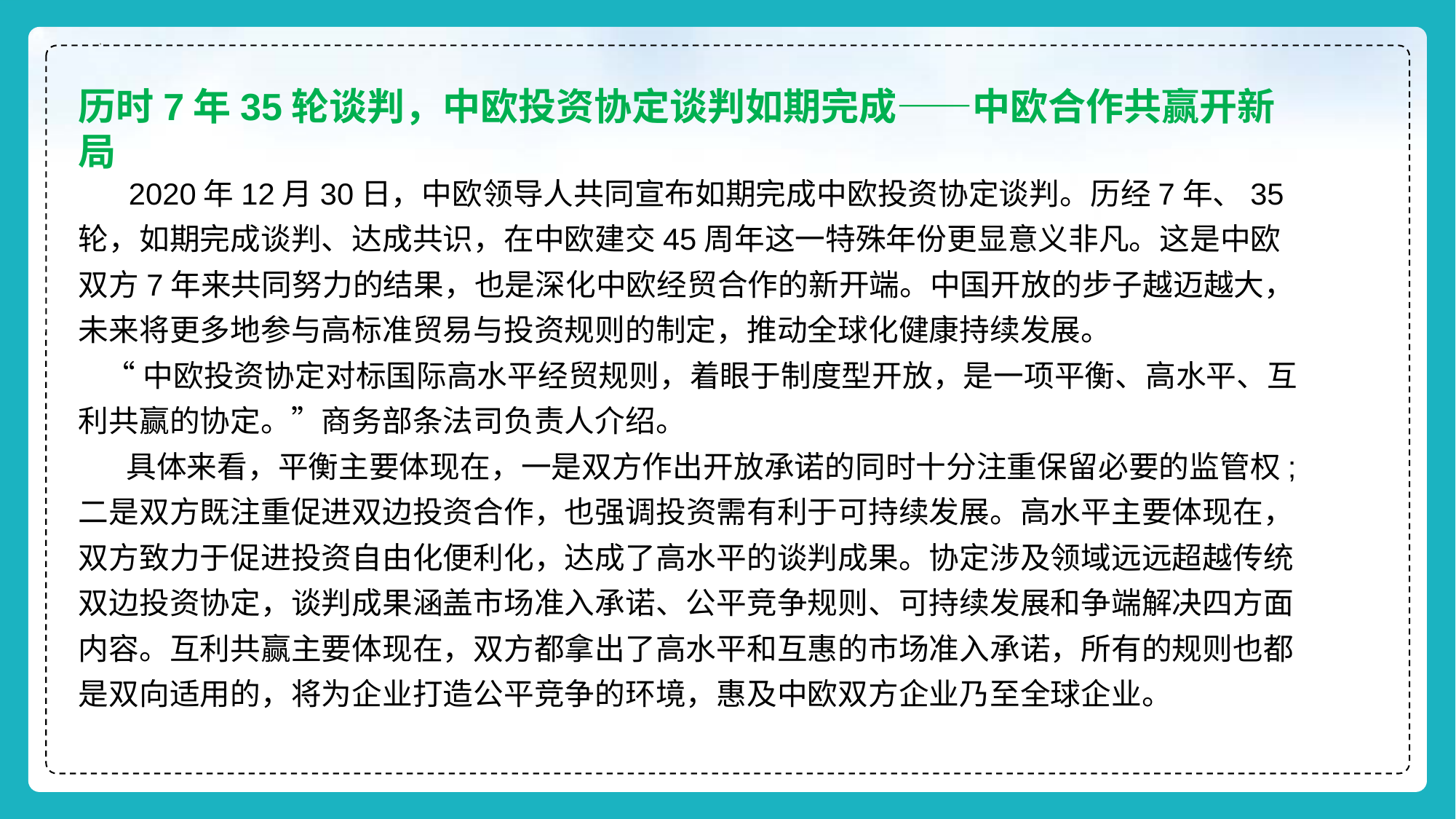

历时7年35轮谈判，中欧投资协定谈判如期完成——中欧合作共赢开新局
      2020年12月30日，中欧领导人共同宣布如期完成中欧投资协定谈判。历经7年、35轮，如期完成谈判、达成共识，在中欧建交45周年这一特殊年份更显意义非凡。这是中欧双方7年来共同努力的结果，也是深化中欧经贸合作的新开端。中国开放的步子越迈越大，未来将更多地参与高标准贸易与投资规则的制定，推动全球化健康持续发展。
    “中欧投资协定对标国际高水平经贸规则，着眼于制度型开放，是一项平衡、高水平、互利共赢的协定。”商务部条法司负责人介绍。
      具体来看，平衡主要体现在，一是双方作出开放承诺的同时十分注重保留必要的监管权;二是双方既注重促进双边投资合作，也强调投资需有利于可持续发展。高水平主要体现在，双方致力于促进投资自由化便利化，达成了高水平的谈判成果。协定涉及领域远远超越传统双边投资协定，谈判成果涵盖市场准入承诺、公平竞争规则、可持续发展和争端解决四方面内容。互利共赢主要体现在，双方都拿出了高水平和互惠的市场准入承诺，所有的规则也都是双向适用的，将为企业打造公平竞争的环境，惠及中欧双方企业乃至全球企业。